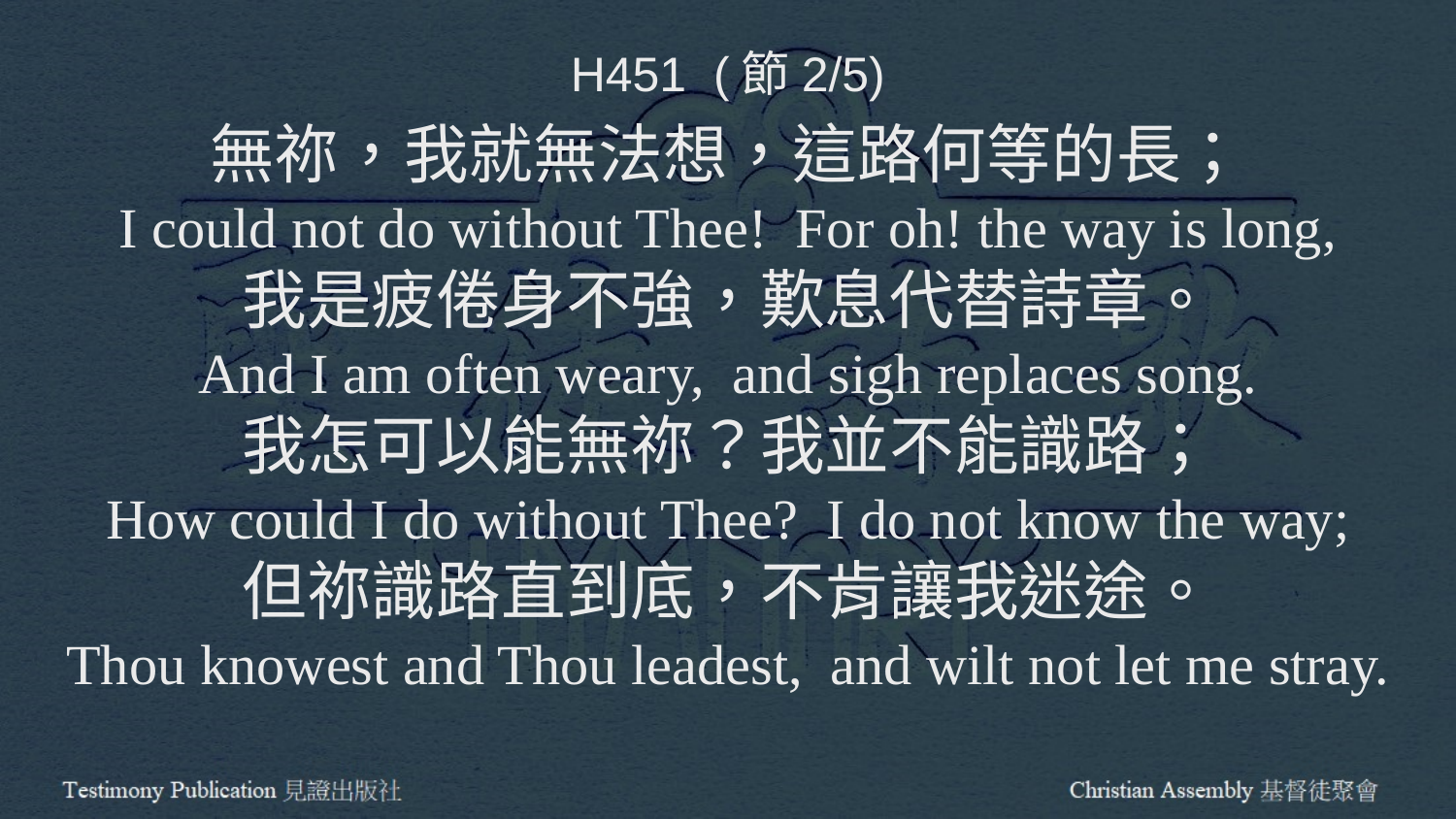

H451  (節2/5)
無祢，我就無法想，這路何等的長；
I could not do without Thee!  For oh! the way is long,
我是疲倦身不強，歎息代替詩章。
And I am often weary,  and sigh replaces song.
我怎可以能無祢？我並不能識路；
How could I do without Thee?  I do not know the way;
但祢識路直到底，不肯讓我迷途。
Thou knowest and Thou leadest,  and wilt not let me stray.